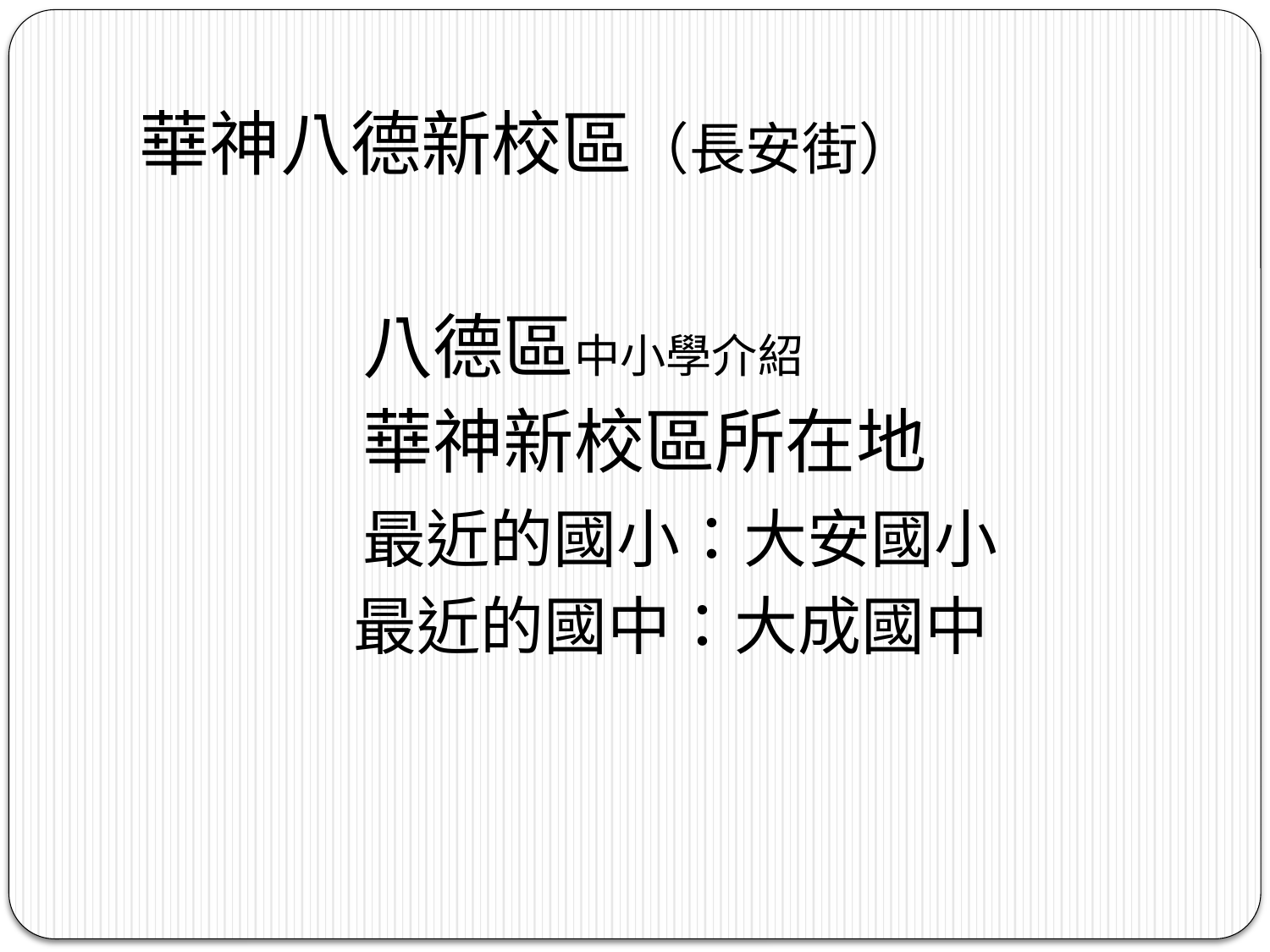

# 華神八德新校區（長安街）

             八德區中小學介紹
             華神新校區所在地
             最近的國小：大安國小
              最近的國中：大成國中